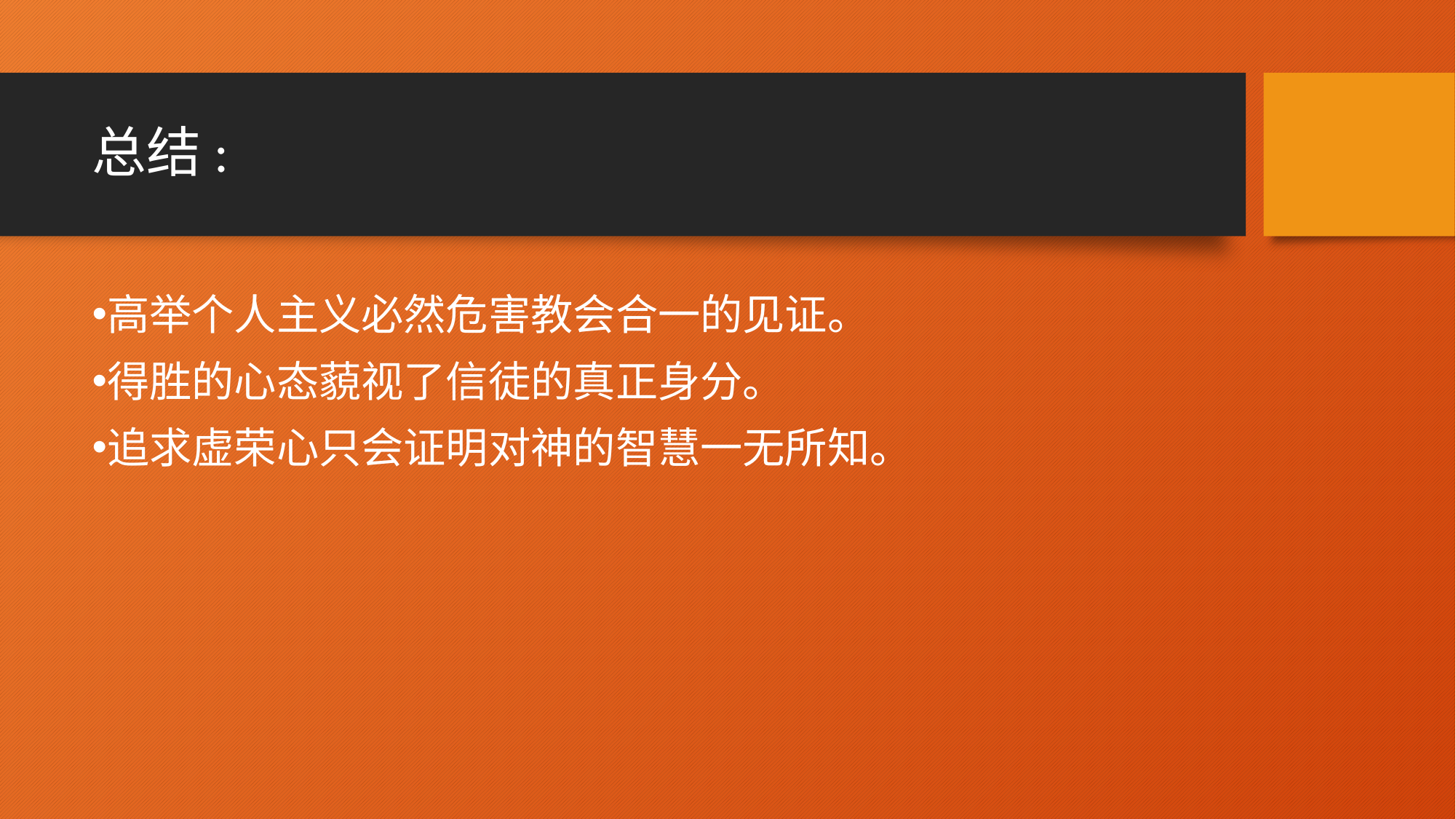

# 总结:
高举个人主义必然危害教会合一的见证。
得胜的心态藐视了信徒的真正身分。
追求虚荣心只会证明对神的智慧一无所知。